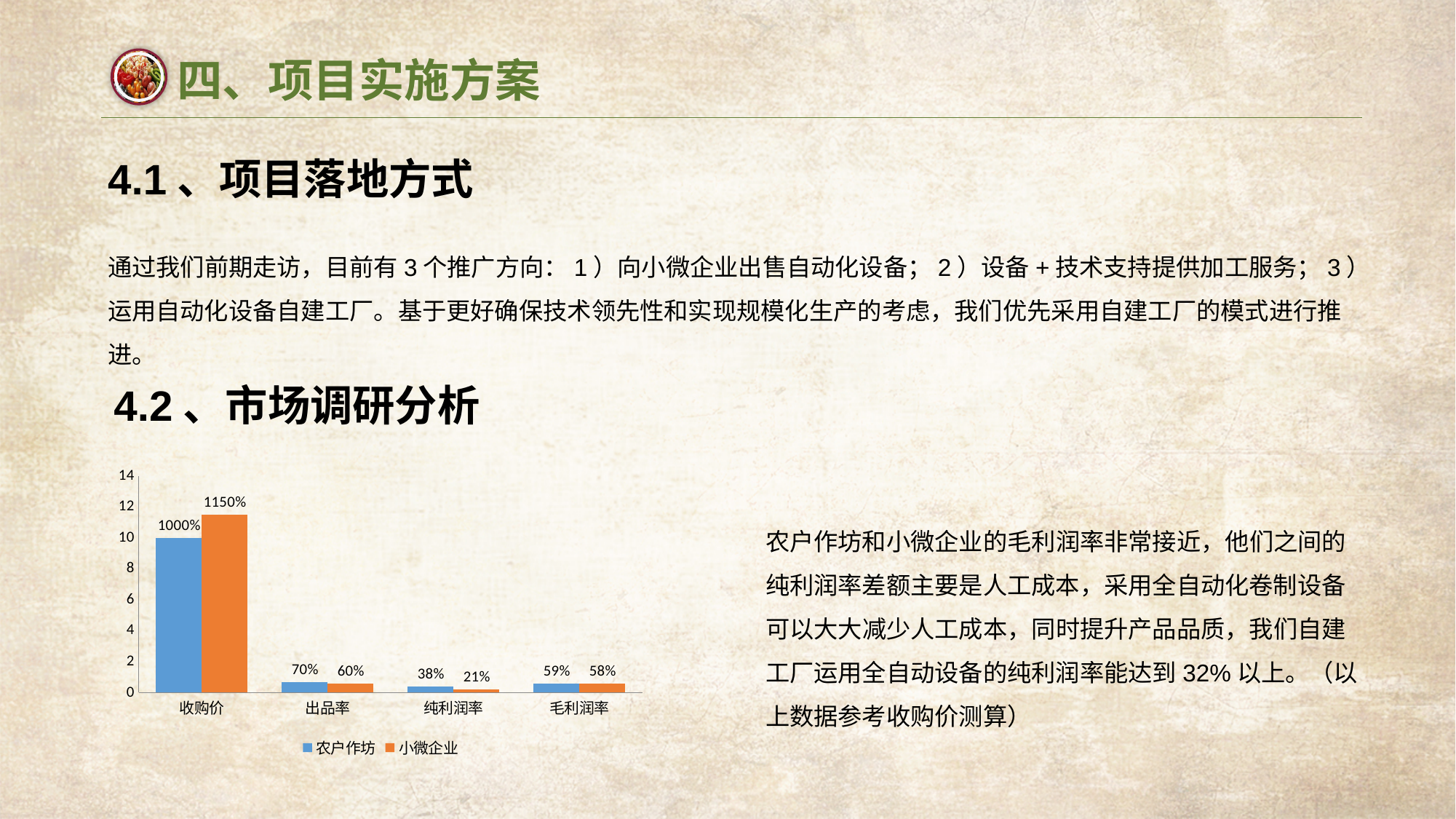

四、项目实施方案

4.1、项目落地方式
通过我们前期走访，目前有3个推广方向：1）向小微企业出售自动化设备；2）设备+技术支持提供加工服务；3）运用自动化设备自建工厂。基于更好确保技术领先性和实现规模化生产的考虑，我们优先采用自建工厂的模式进行推进。
4.2、市场调研分析

### Chart

| Category | 农户作坊 | 小微企业 |
|---|---|---|
| 收购价 | 10.0 | 11.5 |
| 出品率 | 0.7000000000000006 | 0.6000000000000006 |
| 纯利润率 | 0.3800000000000006 | 0.21000000000000021 |
| 毛利润率 | 0.585 | 0.5800000000000001 |
农户作坊和小微企业的毛利润率非常接近，他们之间的纯利润率差额主要是人工成本，采用全自动化卷制设备可以大大减少人工成本，同时提升产品品质，我们自建工厂运用全自动设备的纯利润率能达到32%以上。（以上数据参考收购价测算）